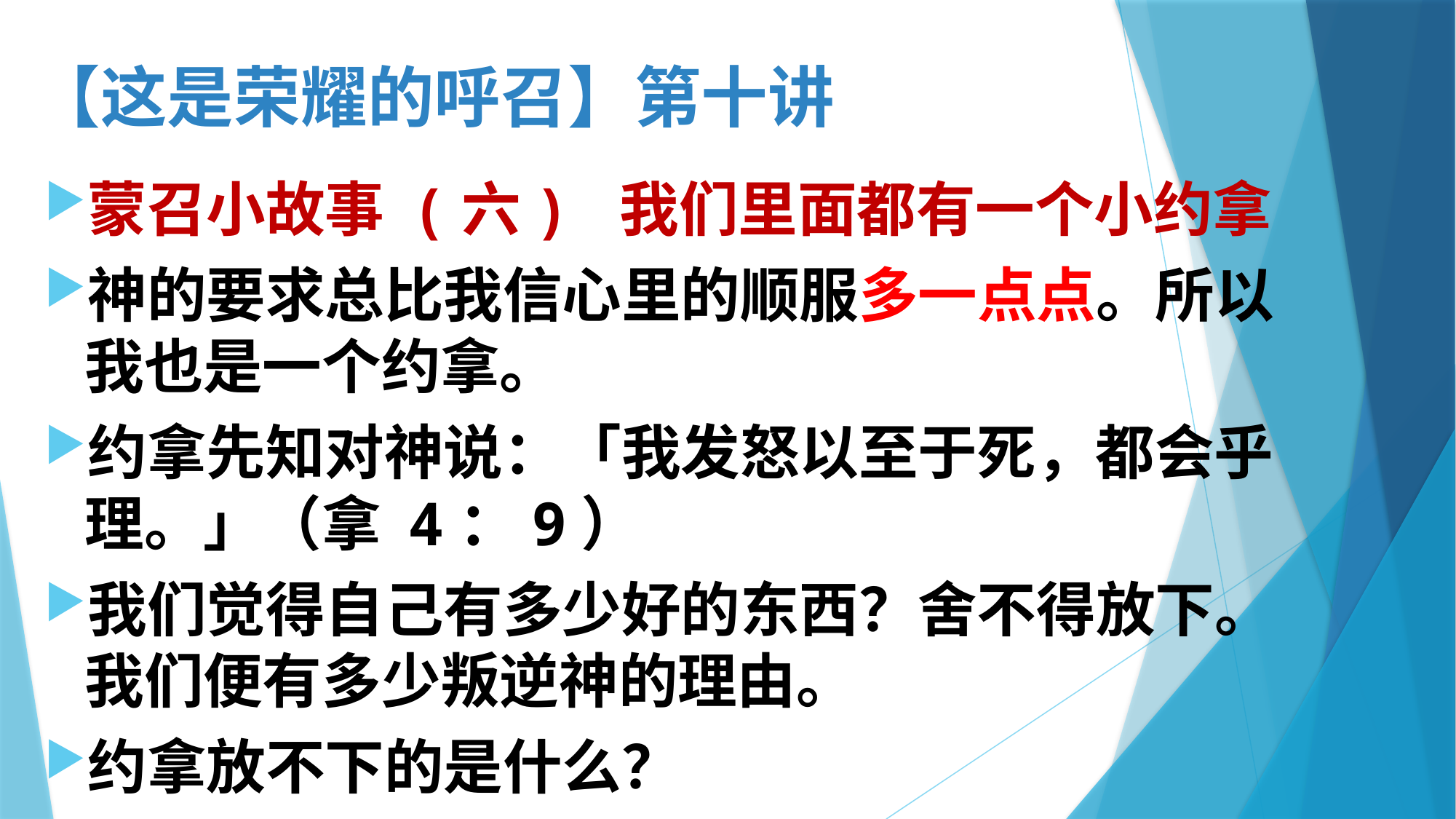

# 【这是荣耀的呼召】第十讲
蒙召小故事 (六) 我们里面都有一个小约拿
神的要求总比我信心里的顺服多一点点。所以我也是一个约拿。
约拿先知对神说：「我发怒以至于死，都会乎理。」（拿 4：9）
我们觉得自己有多少好的东西？舍不得放下。我们便有多少叛逆神的理由。
约拿放不下的是什么？